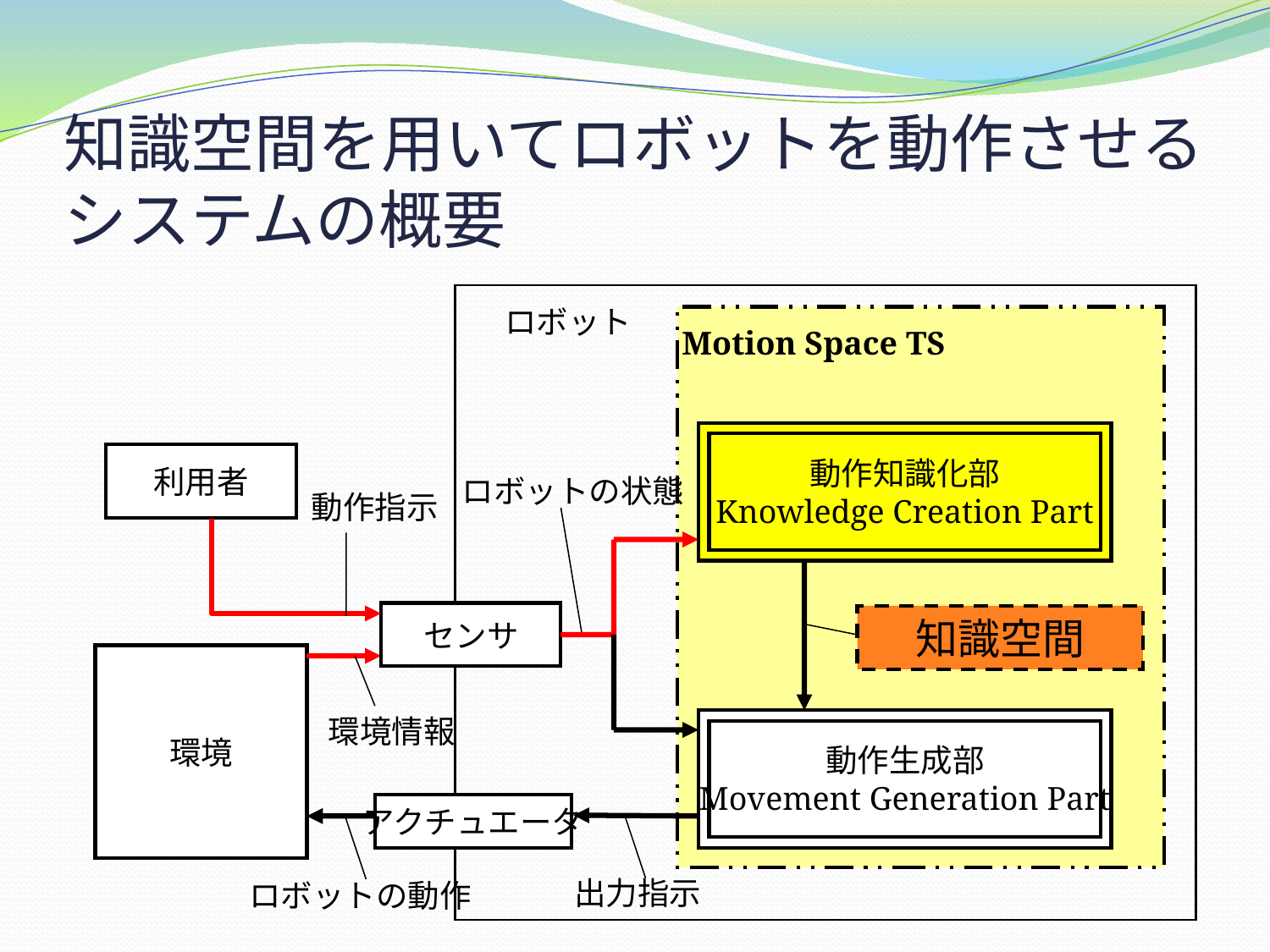

# 知識空間を用いてロボットを動作させる システムの概要

ロボット

Motion Space TS

動作知識化部
Knowledge Creation Part
利用者
ロボットの状態
動作指示

センサ
知識空間

環境

環境情報

動作生成部
Movement Generation Part

アクチュエータ

出力指示
ロボットの動作